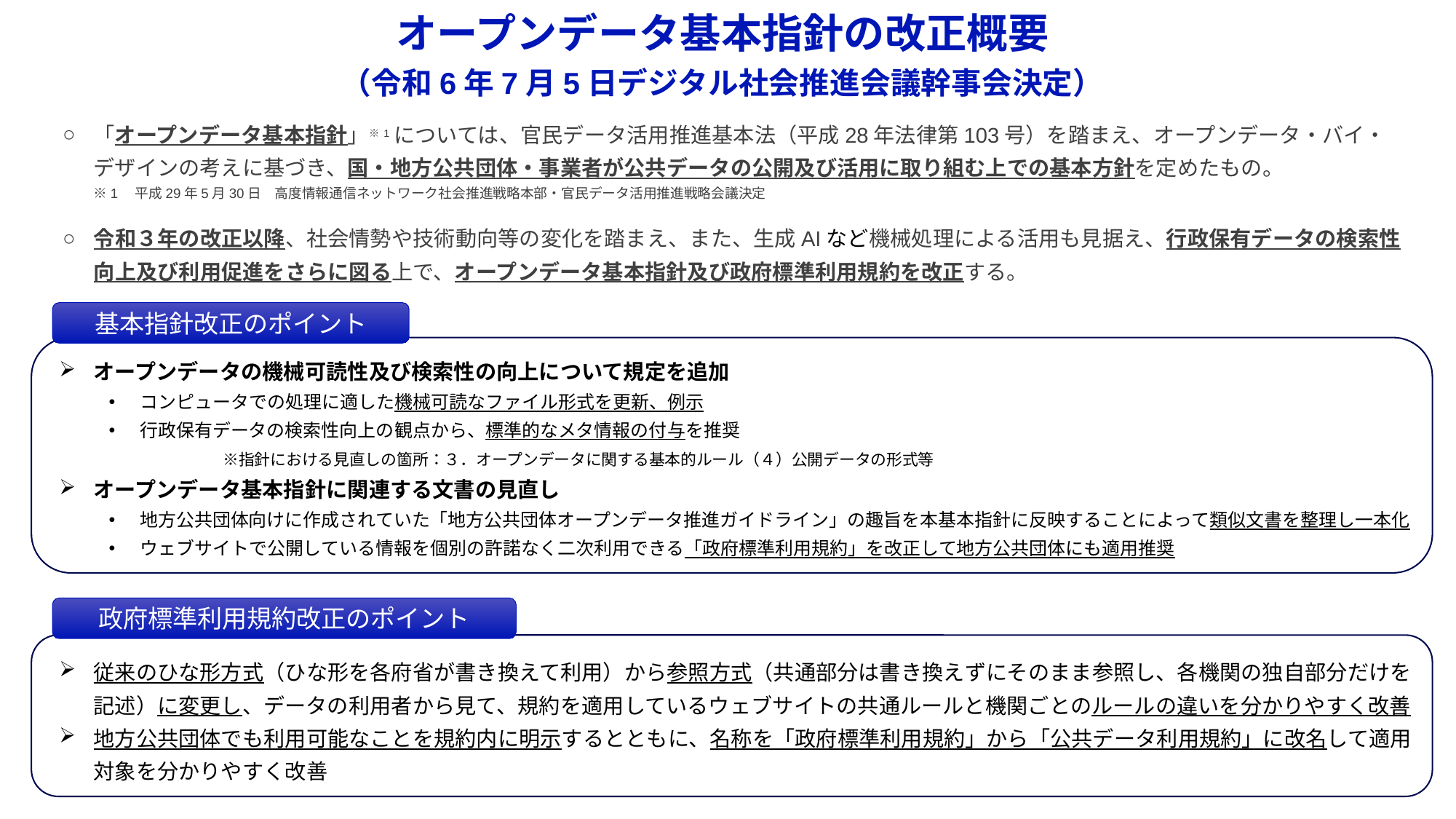

オープンデータ基本指針の改正概要
（令和6年7月5日デジタル社会推進会議幹事会決定）
「オープンデータ基本指針」※1については、官民データ活用推進基本法（平成28年法律第103号）を踏まえ、オープンデータ・バイ・デザインの考えに基づき、国・地方公共団体・事業者が公共データの公開及び活用に取り組む上での基本方針を定めたもの。
※1　平成29年5月30日　高度情報通信ネットワーク社会推進戦略本部・官民データ活用推進戦略会議決定
令和３年の改正以降、社会情勢や技術動向等の変化を踏まえ、また、生成AIなど機械処理による活用も見据え、行政保有データの検索性向上及び利用促進をさらに図る上で、オープンデータ基本指針及び政府標準利用規約を改正する。
基本指針改正のポイント

オープンデータの機械可読性及び検索性の向上について規定を追加
コンピュータでの処理に適した機械可読なファイル形式を更新、例示
行政保有データの検索性向上の観点から、標準的なメタ情報の付与を推奨
　　　　　　※指針における見直しの箇所：３．オープンデータに関する基本的ルール（４）公開データの形式等
オープンデータ基本指針に関連する文書の見直し
地方公共団体向けに作成されていた「地方公共団体オープンデータ推進ガイドライン」の趣旨を本基本指針に反映することによって類似文書を整理し一本化
ウェブサイトで公開している情報を個別の許諾なく二次利用できる「政府標準利用規約」を改正して地方公共団体にも適用推奨
政府標準利用規約改正のポイント

従来のひな形方式（ひな形を各府省が書き換えて利用）から参照方式（共通部分は書き換えずにそのまま参照し、各機関の独自部分だけを記述）に変更し、データの利用者から見て、規約を適用しているウェブサイトの共通ルールと機関ごとのルールの違いを分かりやすく改善
地方公共団体でも利用可能なことを規約内に明示するとともに、名称を「政府標準利用規約」から「公共データ利用規約」に改名して適用対象を分かりやすく改善